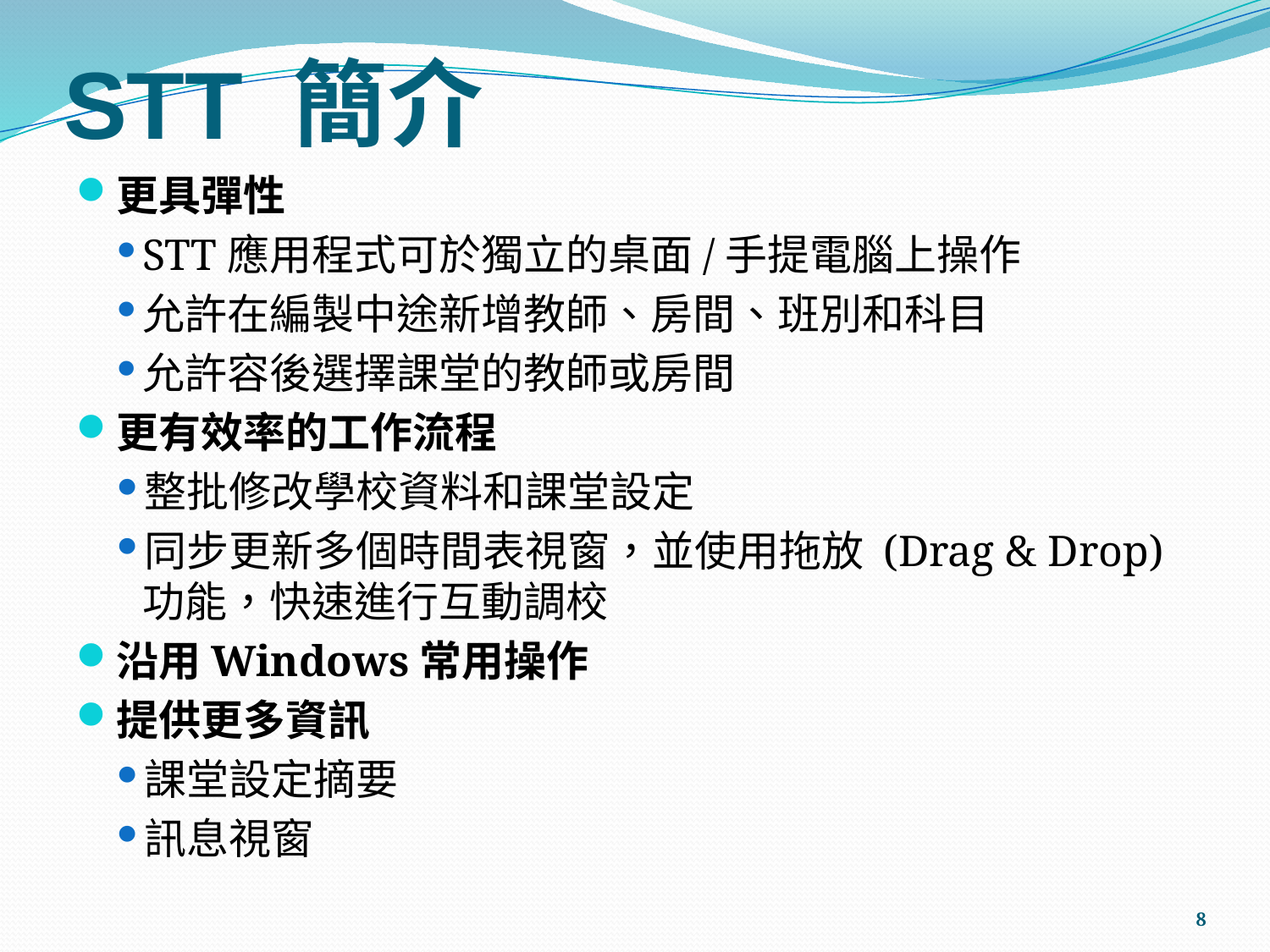

STT 簡介
更具彈性
STT應用程式可於獨立的桌面/手提電腦上操作
允許在編製中途新增教師、房間、班別和科目
允許容後選擇課堂的教師或房間
更有效率的工作流程
整批修改學校資料和課堂設定
同步更新多個時間表視窗，並使用拖放 (Drag & Drop) 功能，快速進行互動調校
沿用Windows常用操作
提供更多資訊
課堂設定摘要
訊息視窗

8